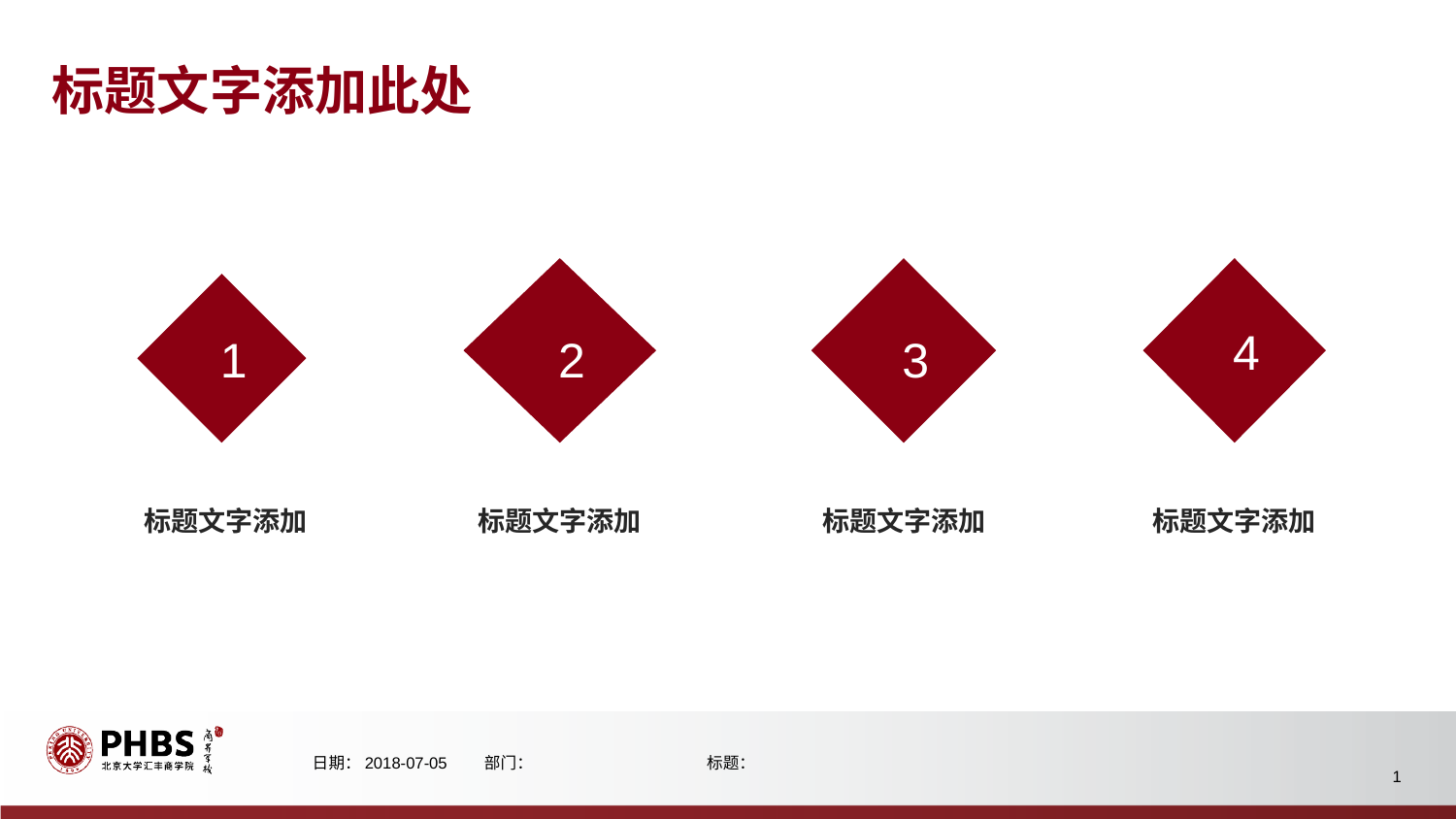

标题文字添加此处

4
1
2
3
标题文字添加
标题文字添加
标题文字添加
标题文字添加
1